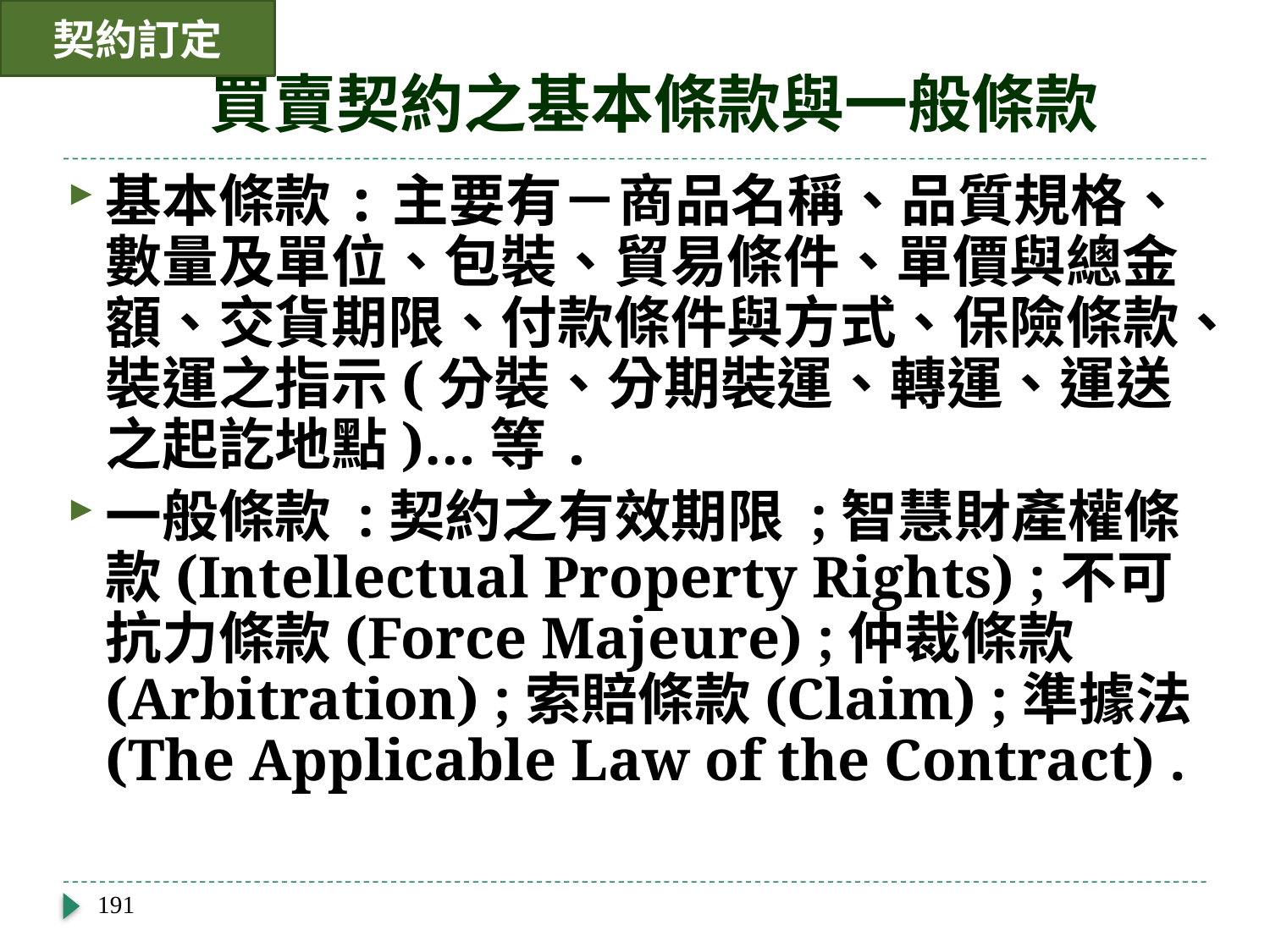

契約訂定
# 買賣契約之基本條款與一般條款
基本條款:主要有－商品名稱、品質規格、數量及單位、包裝、貿易條件、單價與總金額、交貨期限、付款條件與方式、保險條款、裝運之指示(分裝、分期裝運、轉運、運送之起訖地點)…等.
一般條款 :契約之有效期限 ;智慧財產權條款(Intellectual Property Rights) ;不可抗力條款(Force Majeure) ;仲裁條款(Arbitration) ;索賠條款(Claim) ;準據法(The Applicable Law of the Contract) .
191